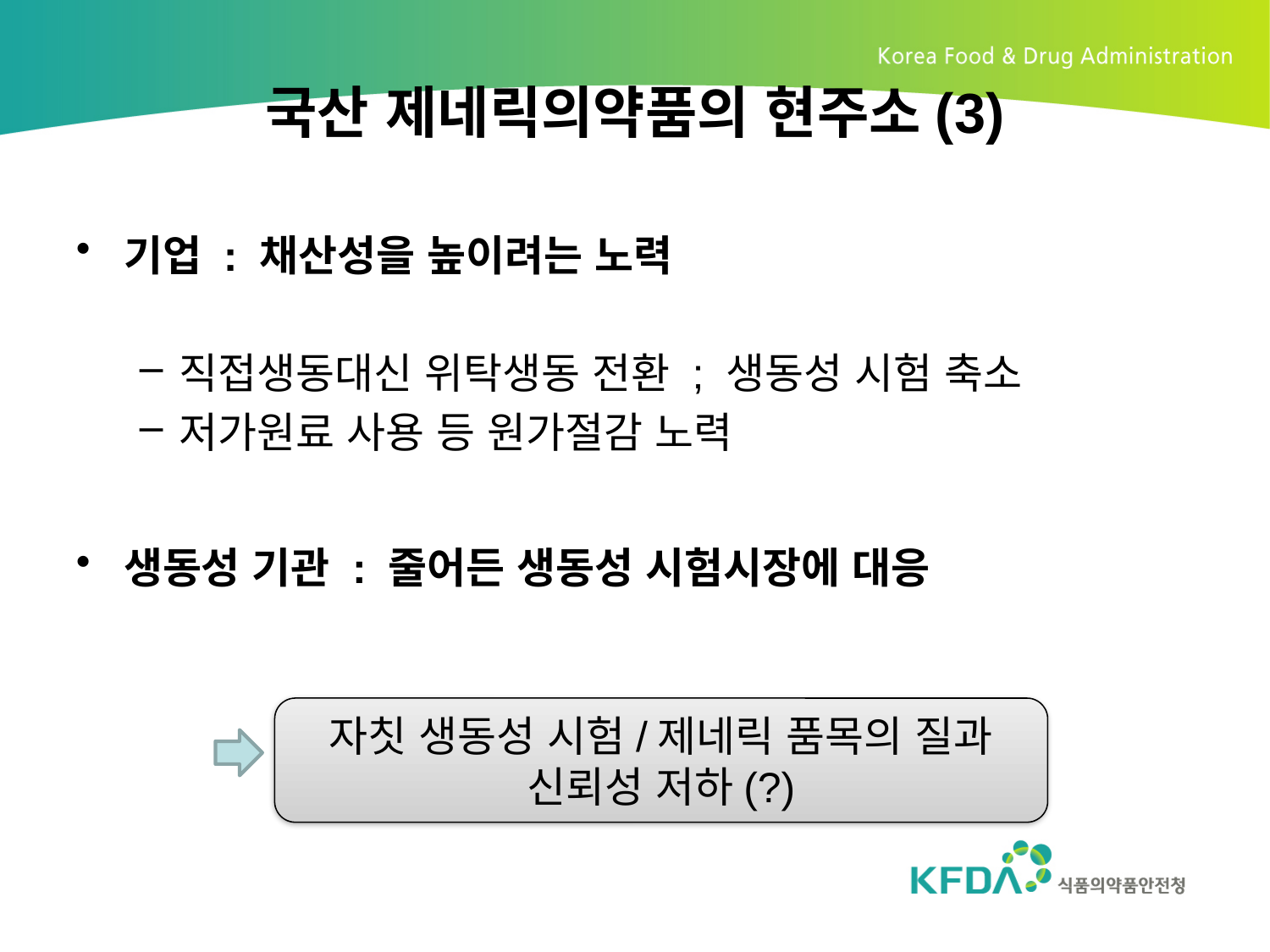

국산 제네릭의약품의 현주소(3)
기업 : 채산성을 높이려는 노력

직접생동대신 위탁생동 전환 ; 생동성 시험 축소
저가원료 사용 등 원가절감 노력

생동성 기관 : 줄어든 생동성 시험시장에 대응
자칫 생동성 시험/제네릭 품목의 질과 신뢰성 저하(?)